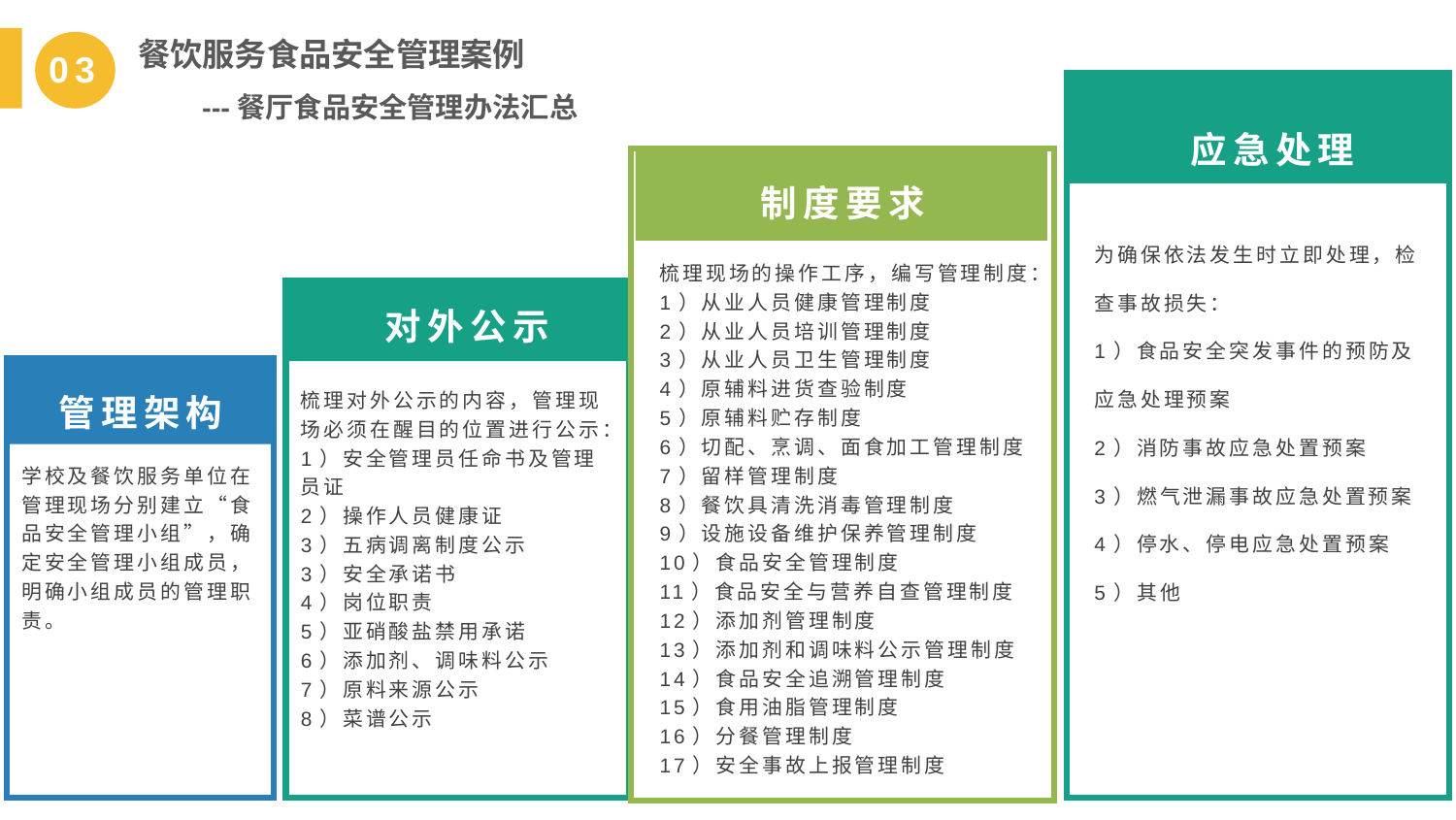

餐饮服务食品安全管理案例
        ---餐厅食品安全管理办法汇总

03

应急处理
2

制度要求
为确保依法发生时立即处理，检查事故损失：
1）食品安全突发事件的预防及应急处理预案
2）消防事故应急处置预案
3）燃气泄漏事故应急处置预案
4）停水、停电应急处置预案
5）其他

梳理现场的操作工序，编写管理制度：
1）从业人员健康管理制度
2）从业人员培训管理制度
3）从业人员卫生管理制度
4）原辅料进货查验制度
5）原辅料贮存制度
6）切配、烹调、面食加工管理制度
7）留样管理制度
8）餐饮具清洗消毒管理制度
9）设施设备维护保养管理制度
10）食品安全管理制度
11）食品安全与营养自查管理制度
12）添加剂管理制度
13）添加剂和调味料公示管理制度
14）食品安全追溯管理制度
15）食用油脂管理制度
16）分餐管理制度
17）安全事故上报管理制度

3

对外公示

管理架构
梳理对外公示的内容，管理现场必须在醒目的位置进行公示：
1）安全管理员任命书及管理员证
2）操作人员健康证
3）五病调离制度公示
3）安全承诺书
4）岗位职责
5）亚硝酸盐禁用承诺
6）添加剂、调味料公示
7）原料来源公示
8）菜谱公示

4
学校及餐饮服务单位在管理现场分别建立“食品安全管理小组”，确定安全管理小组成员，明确小组成员的管理职责。